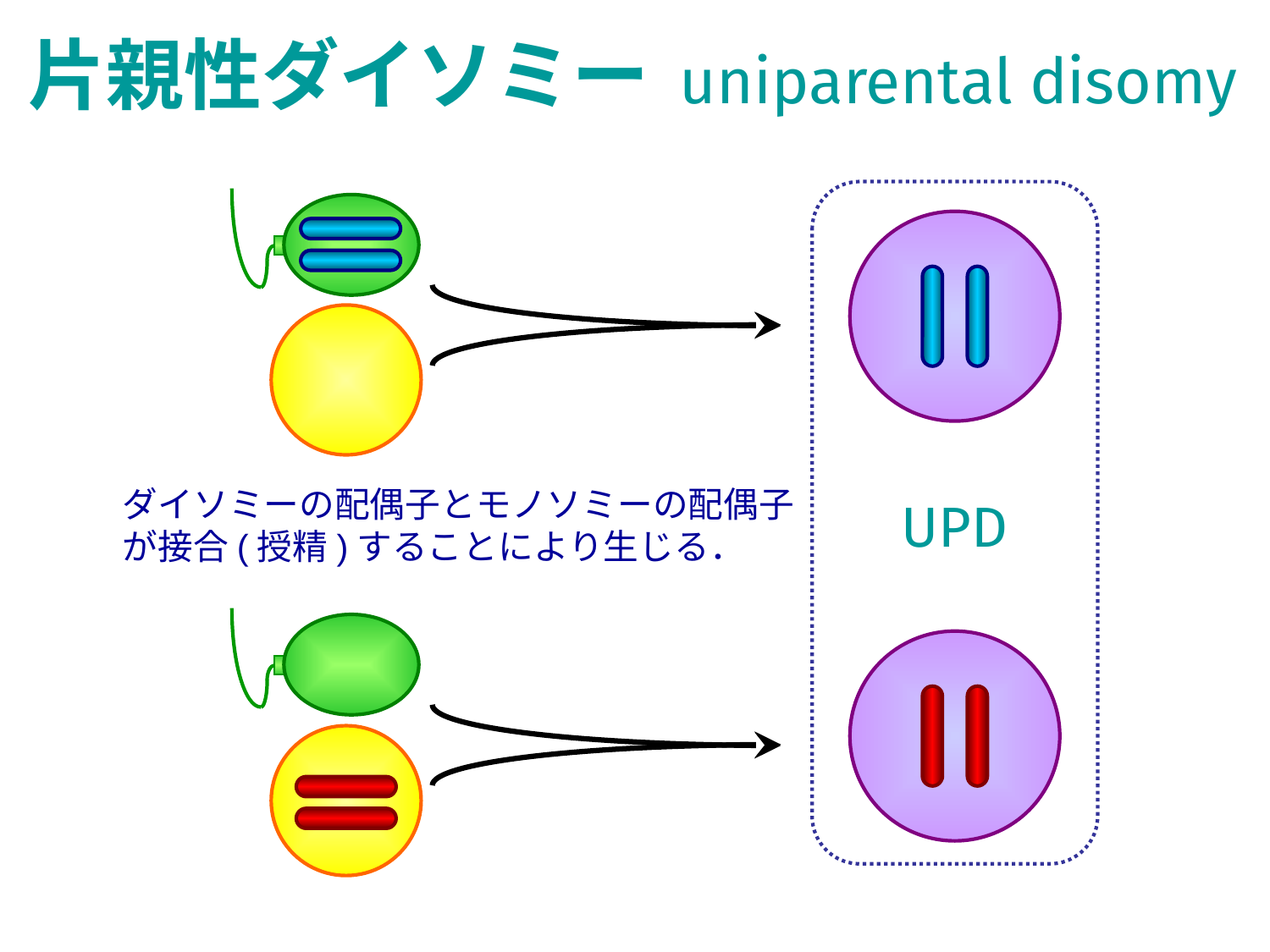

片親性ダイソミー uniparental disomy

ダイソミーの配偶子とモノソミーの配偶子が接合(授精)することにより生じる．
UPD